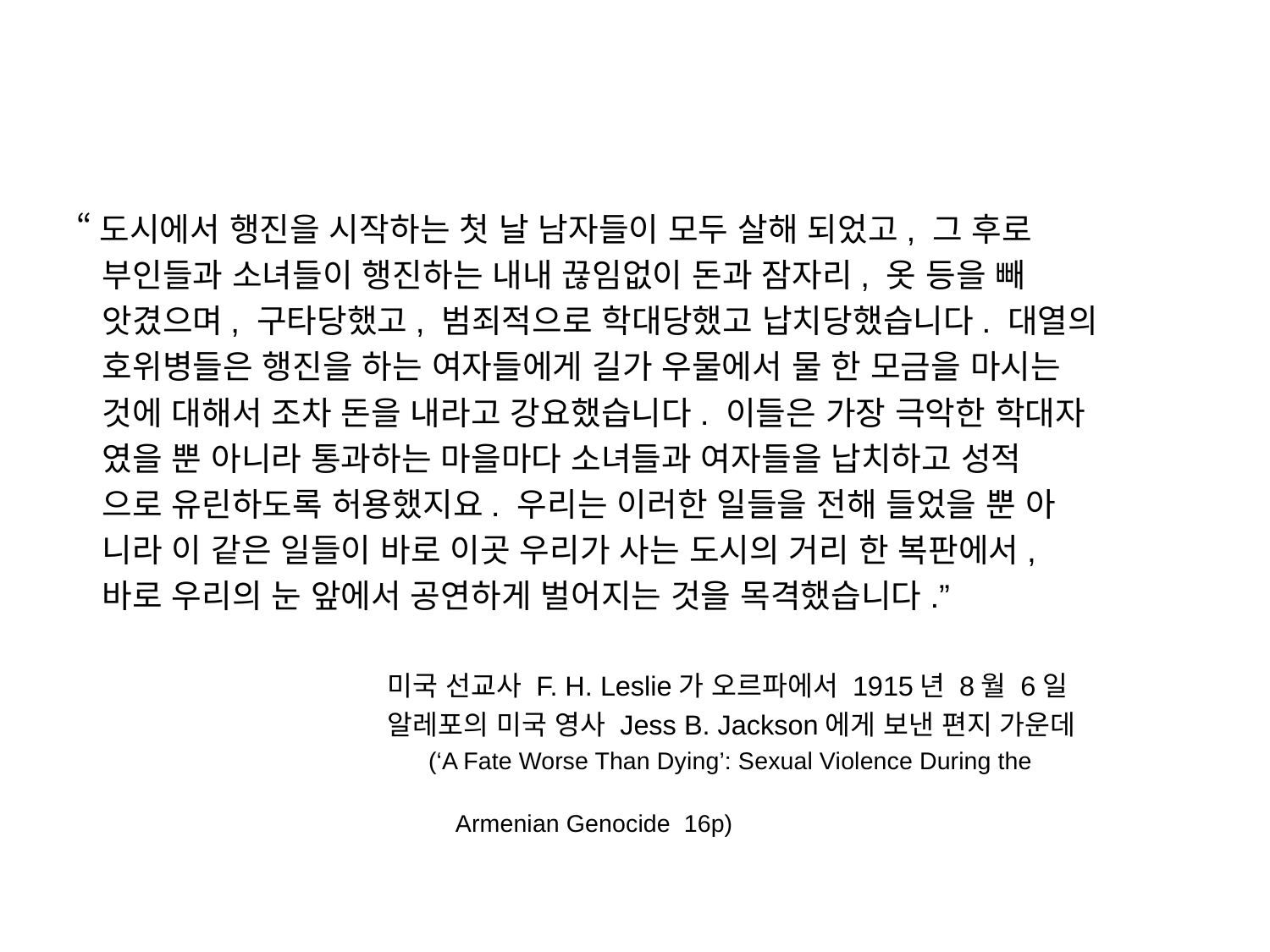

#

“도시에서 행진을 시작하는 첫 날 남자들이 모두 살해 되었고, 그 후로
  부인들과 소녀들이 행진하는 내내 끊임없이 돈과 잠자리, 옷 등을 빼
  앗겼으며, 구타당했고, 범죄적으로 학대당했고 납치당했습니다. 대열의
  호위병들은 행진을 하는 여자들에게 길가 우물에서 물 한 모금을 마시는
  것에 대해서 조차 돈을 내라고 강요했습니다. 이들은 가장 극악한 학대자
  였을 뿐 아니라 통과하는 마을마다 소녀들과 여자들을 납치하고 성적
  으로 유린하도록 허용했지요. 우리는 이러한 일들을 전해 들었을 뿐 아
  니라 이 같은 일들이 바로 이곳 우리가 사는 도시의 거리 한 복판에서,
  바로 우리의 눈 앞에서 공연하게 벌어지는 것을 목격했습니다.”

                                        미국 선교사 F. H. Leslie가 오르파에서 1915년 8월 6일
                                        알레포의 미국 영사 Jess B. Jackson에게 보낸 편지 가운데
                                                    (‘A Fate Worse Than Dying’: Sexual Violence During the
                                                        Armenian Genocide  16p)